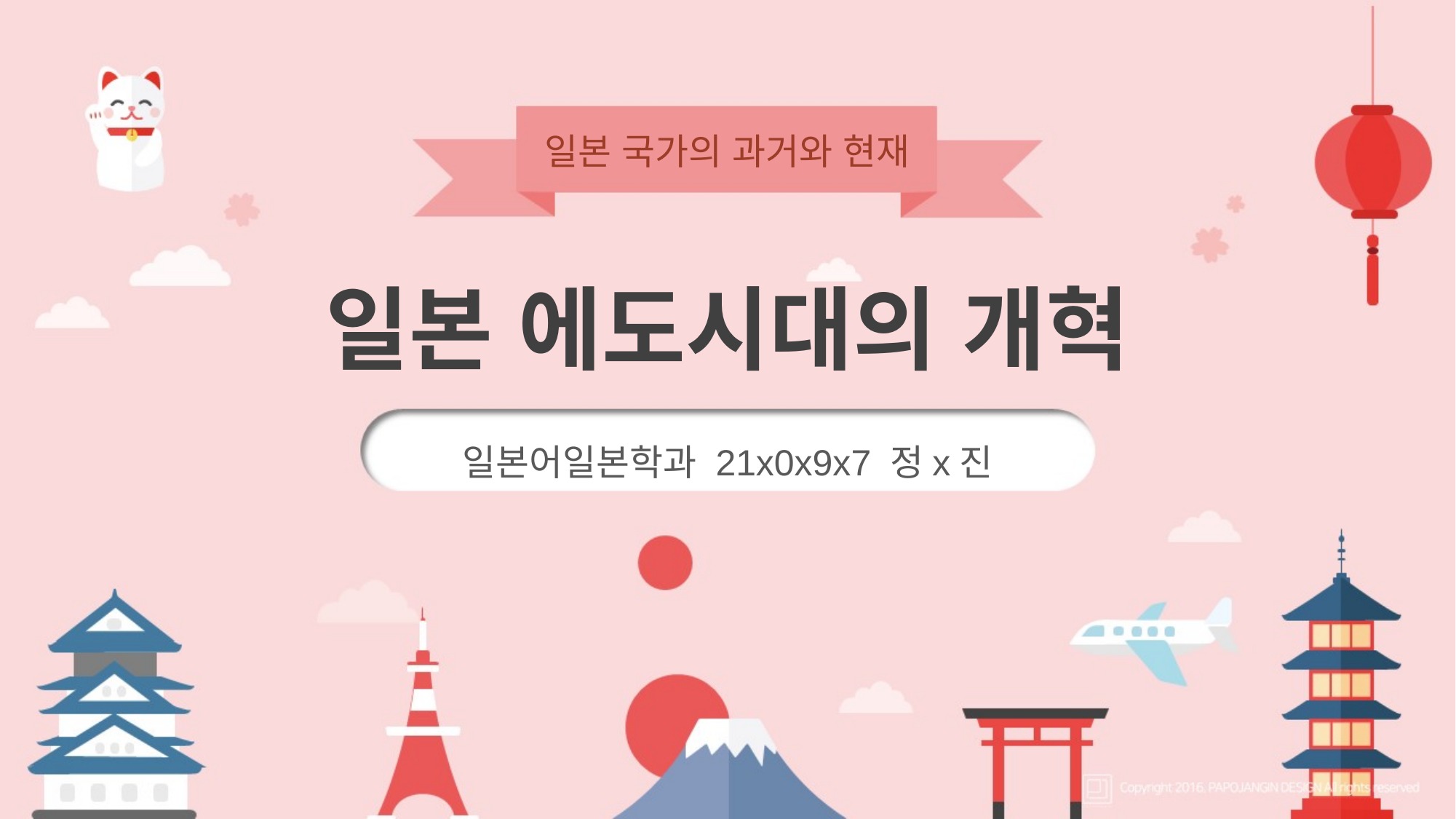

일본 국가의 과거와 현재
일본 에도시대의 개혁
일본어일본학과 21x0x9x7 정x진